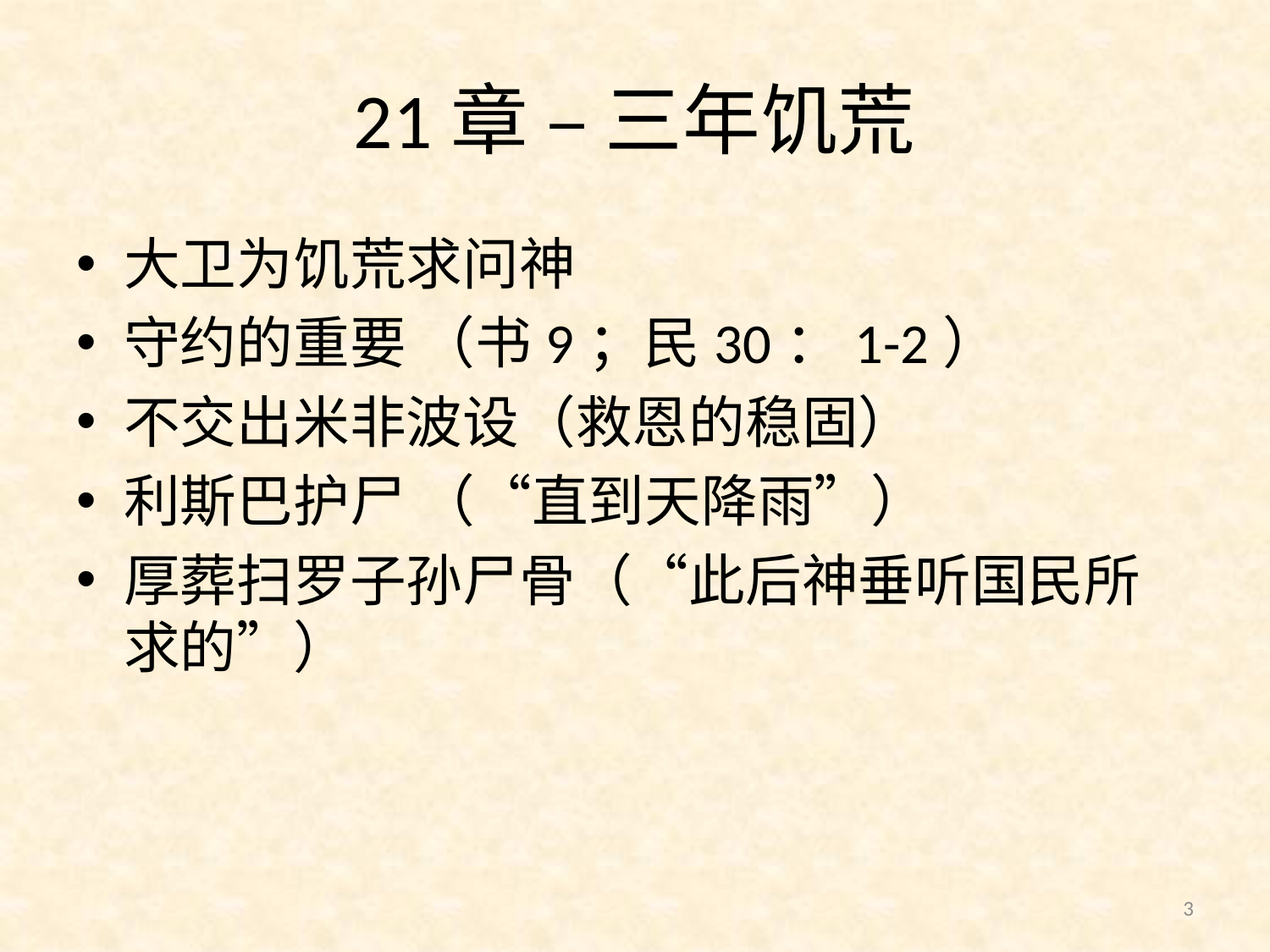

# 21章 – 三年饥荒
大卫为饥荒求问神
守约的重要 （书9；民30：1-2）
不交出米非波设（救恩的稳固）
利斯巴护尸 （“直到天降雨”）
厚葬扫罗子孙尸骨（“此后神垂听国民所求的”）
3